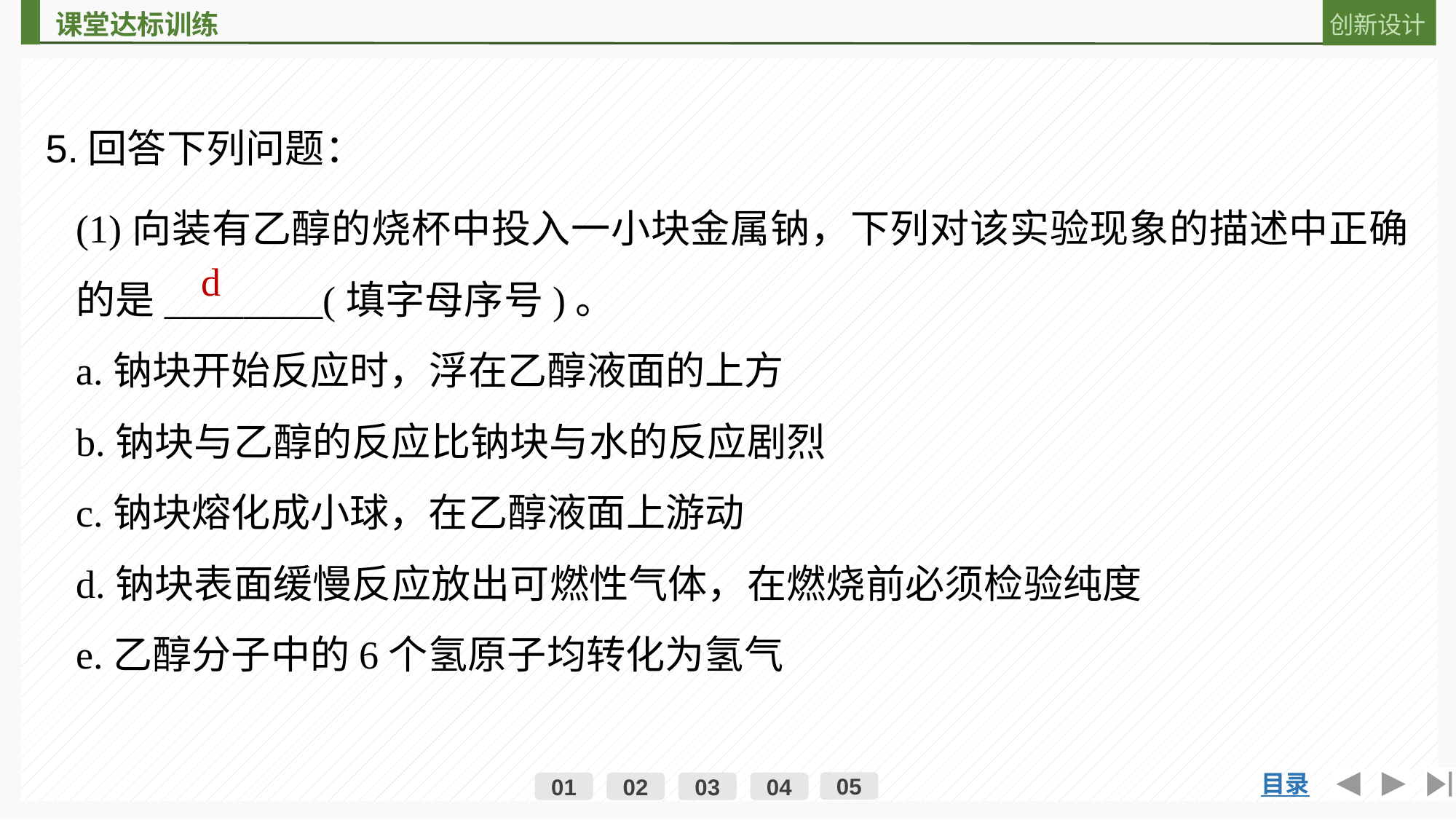

5.回答下列问题：
(1)向装有乙醇的烧杯中投入一小块金属钠，下列对该实验现象的描述中正确的是________(填字母序号)。
a.钠块开始反应时，浮在乙醇液面的上方
b.钠块与乙醇的反应比钠块与水的反应剧烈
c.钠块熔化成小球，在乙醇液面上游动
d.钠块表面缓慢反应放出可燃性气体，在燃烧前必须检验纯度
e.乙醇分子中的6个氢原子均转化为氢气
d